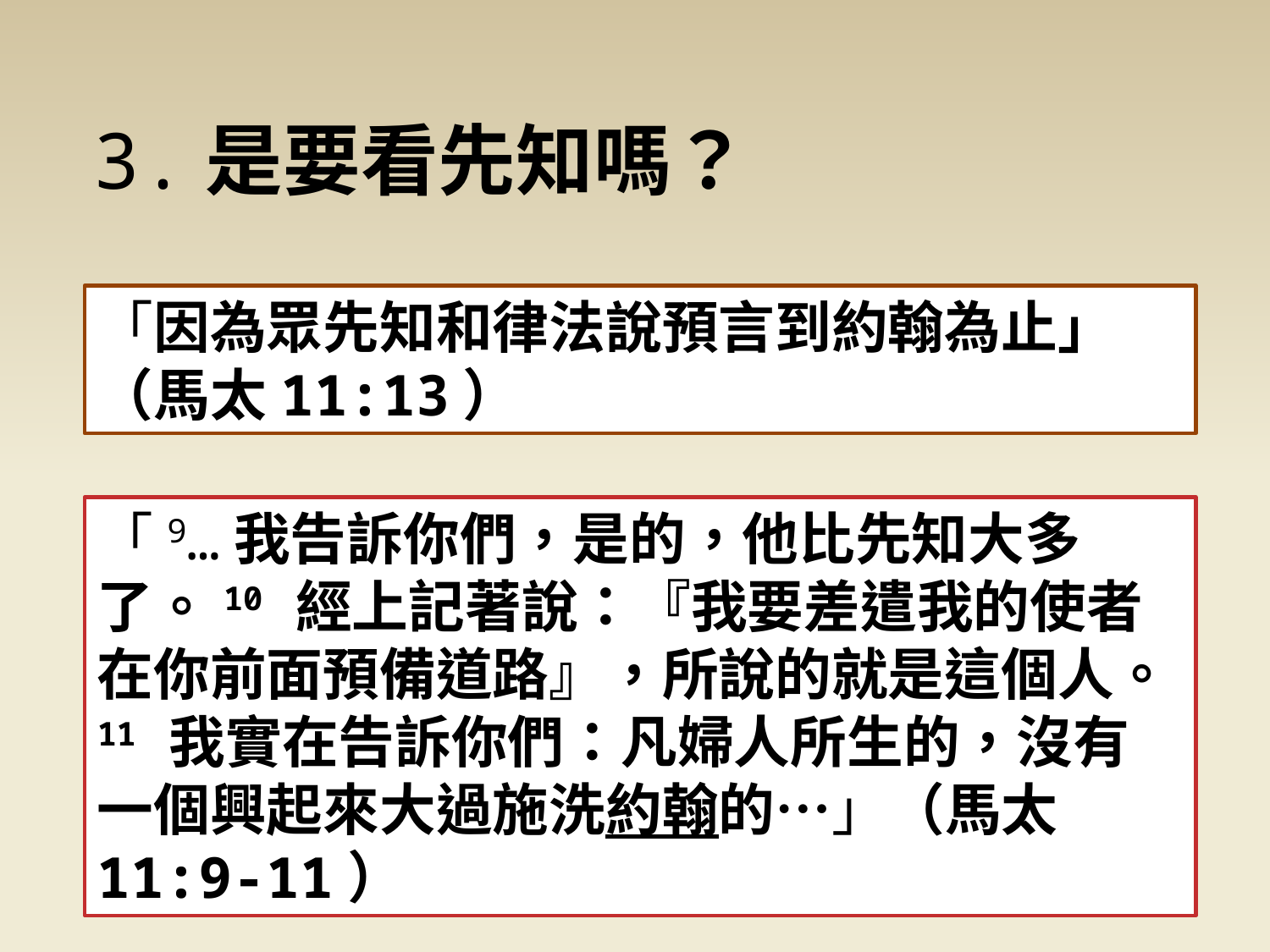

3.是要看先知嗎？
「因為眾先知和律法說預言到約翰為止」（馬太11:13）
「9…我告訴你們，是的，他比先知大多了。10 經上記著說：『我要差遣我的使者在你前面預備道路』，所說的就是這個人。11 我實在告訴你們：凡婦人所生的，沒有一個興起來大過施洗約翰的…」（馬太11:9-11）